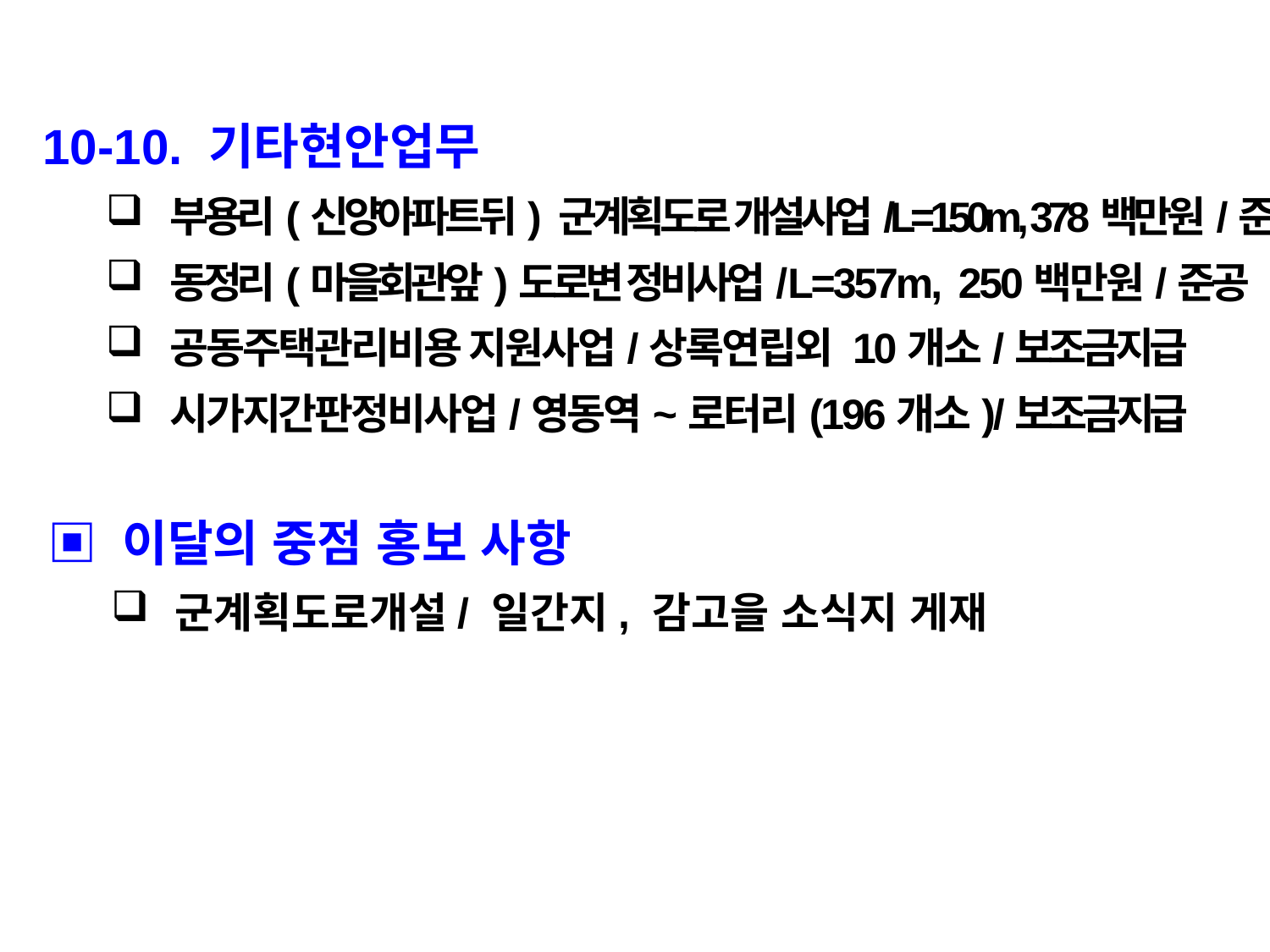

10-10. 기타현안업무
부용리(신양아파트뒤) 군계획도로 개설사업/L=150m, 378백만원/준공
동정리(마을회관앞)도로변 정비사업/L=357m,  250백만원/준공
공동주택관리비용 지원사업/상록연립외 10개소/보조금지급
시가지간판정비사업/영동역~로터리(196개소)/보조금지급
▣ 이달의 중점 홍보 사항
군계획도로개설/ 일간지, 감고을 소식지 게재